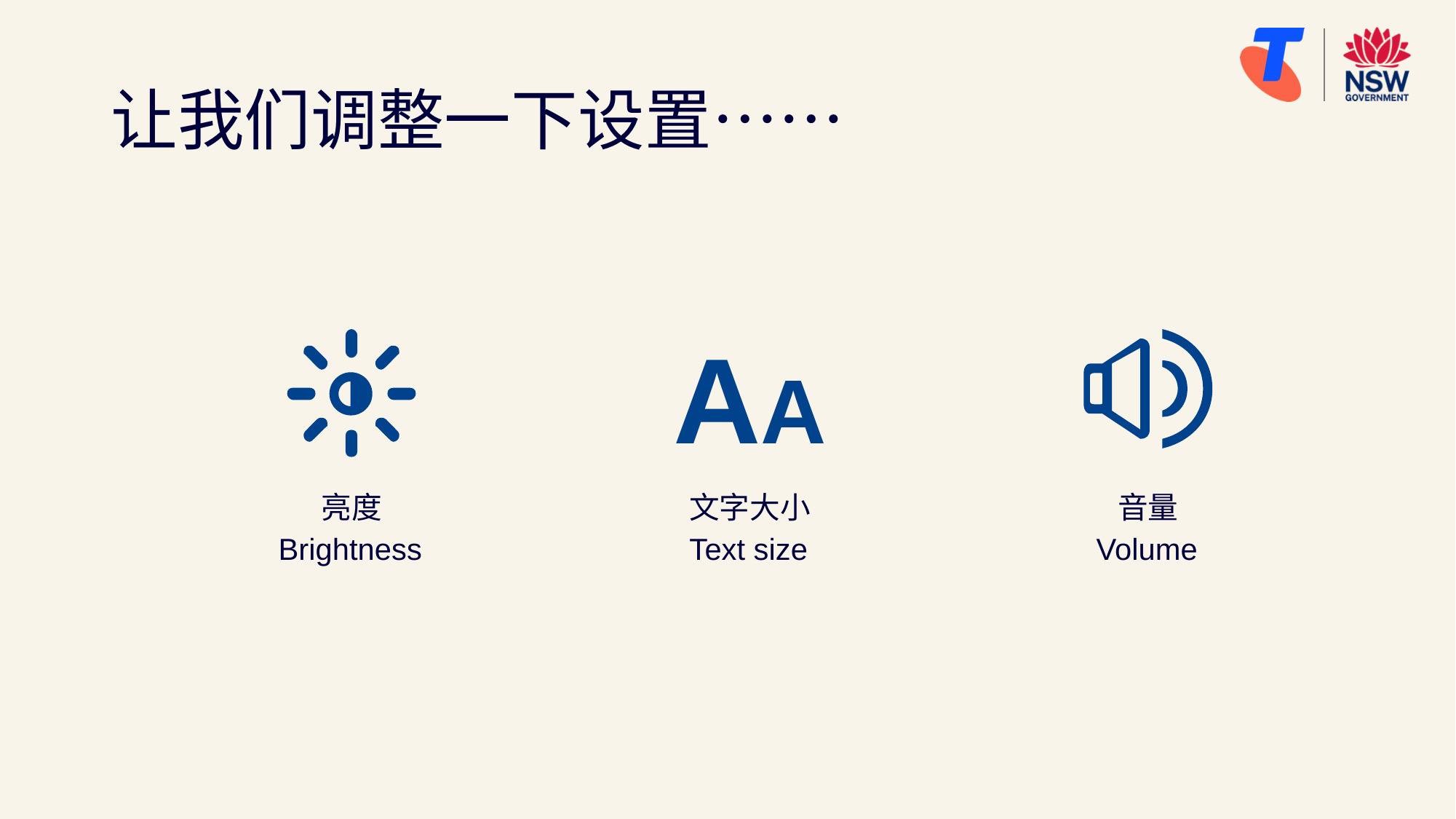

# 让我们调整一下设置……
AA

亮度
文字大小
音量
Brightness
Text size
Volume